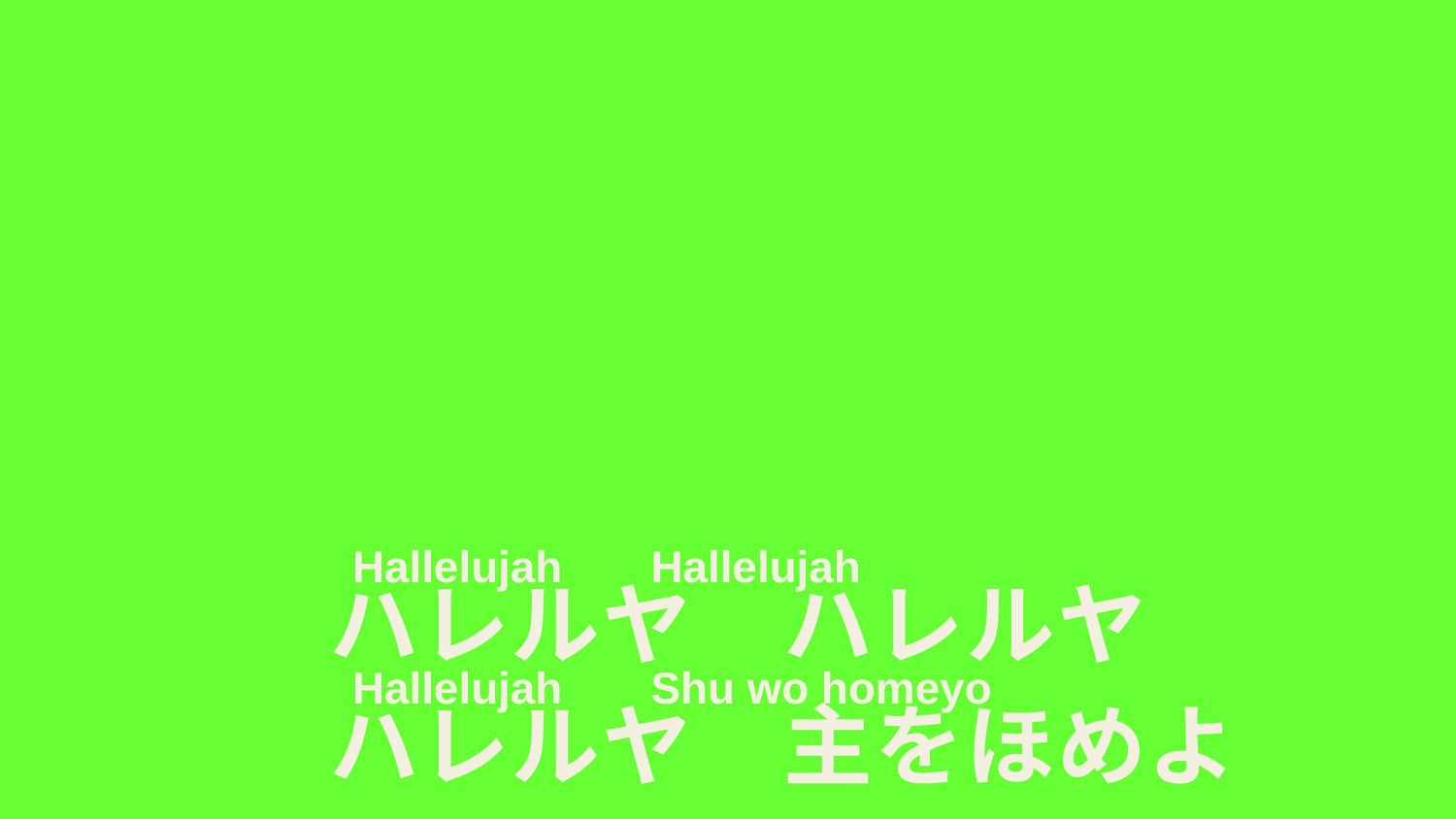

Hallelujah 　 Hallelujah

Hallelujah 　 Shu wo homeyo
ハレルヤ　ハレルヤ
ハレルヤ　主をほめよ